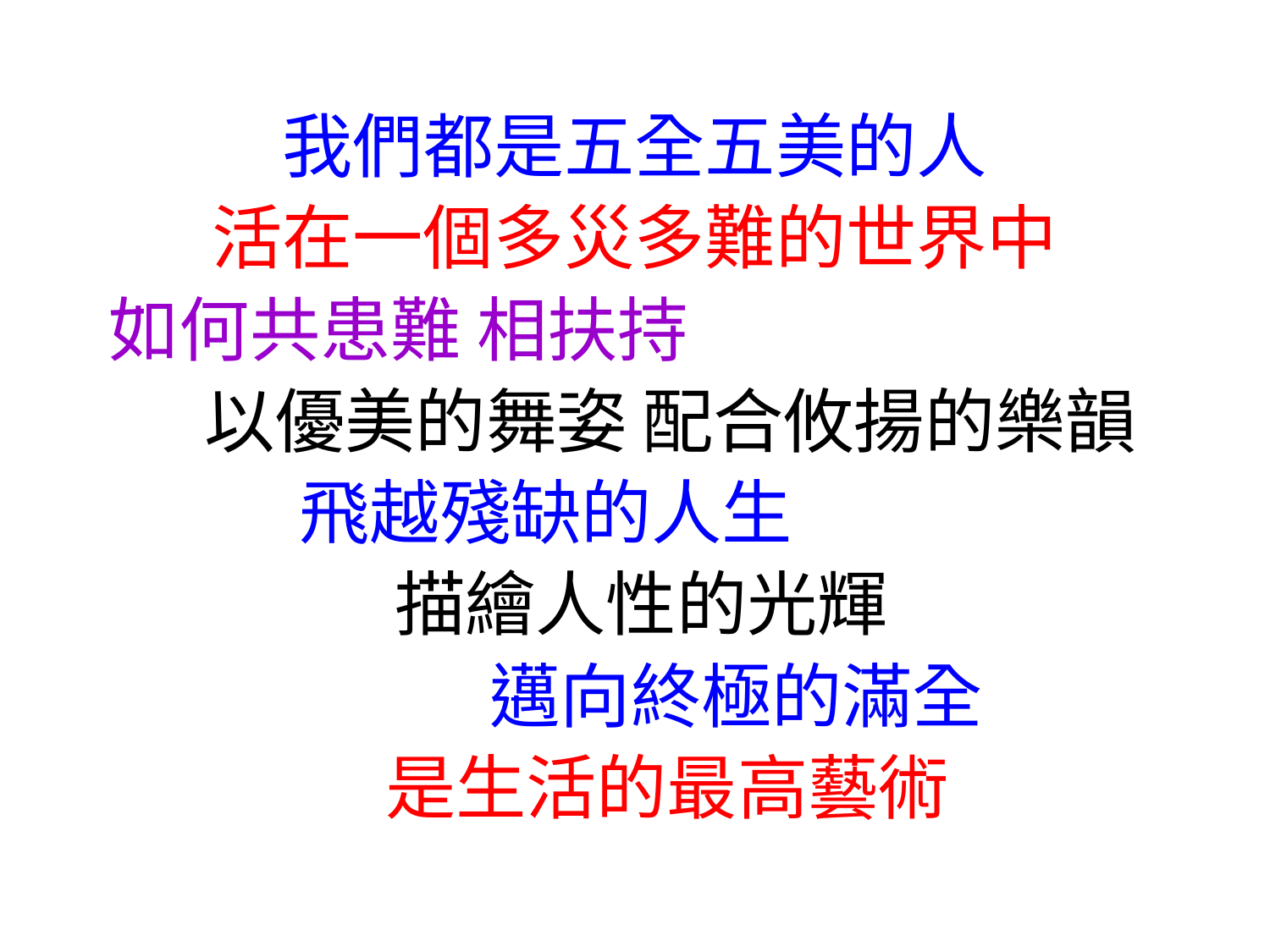

我們都是五全五美的人
活在一個多災多難的世界中
     如何共患難 相扶持
           以優美的舞姿 配合攸揚的樂韻
                 飛越殘缺的人生
                       描繪人性的光輝
                             邁向終極的滿全
   是生活的最高藝術